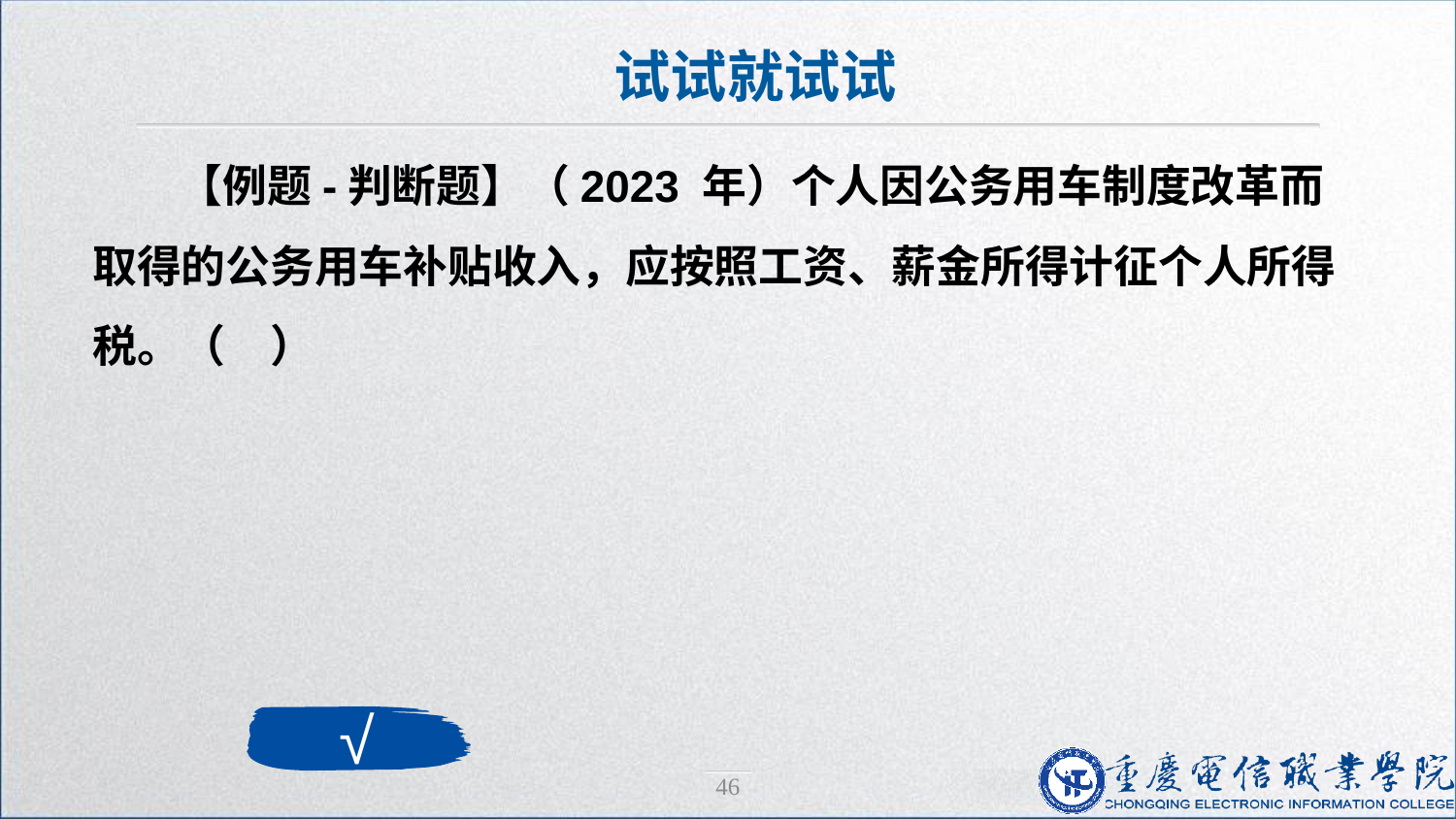

试试就试试
【例题-判断题】（2023 年）个人因公务用车制度改革而取得的公务用车补贴收入，应按照工资、薪金所得计征个人所得税。（　）

√
46